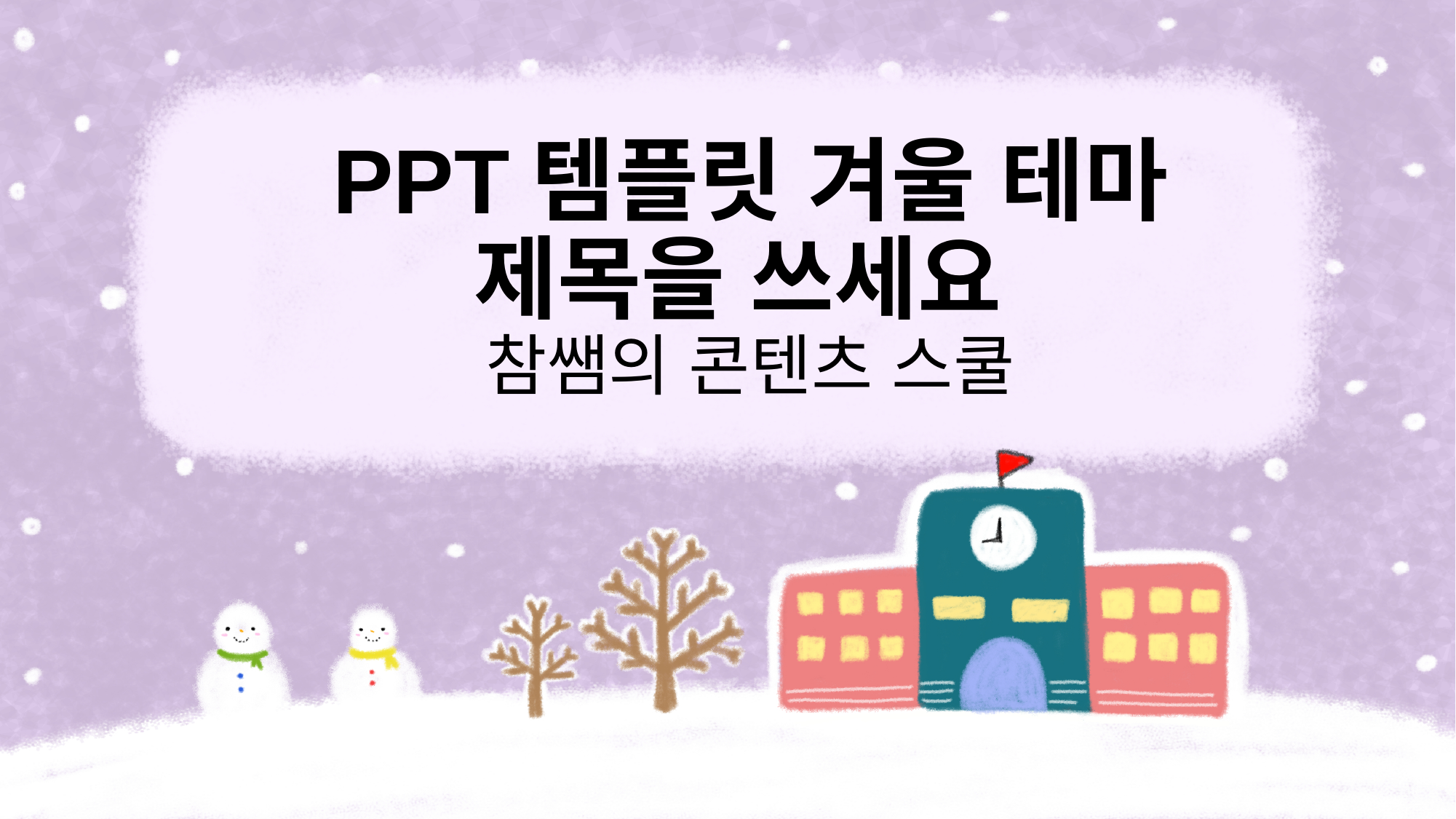

# PPT템플릿 겨울 테마 제목을 쓰세요 참쌤의 콘텐츠 스쿨